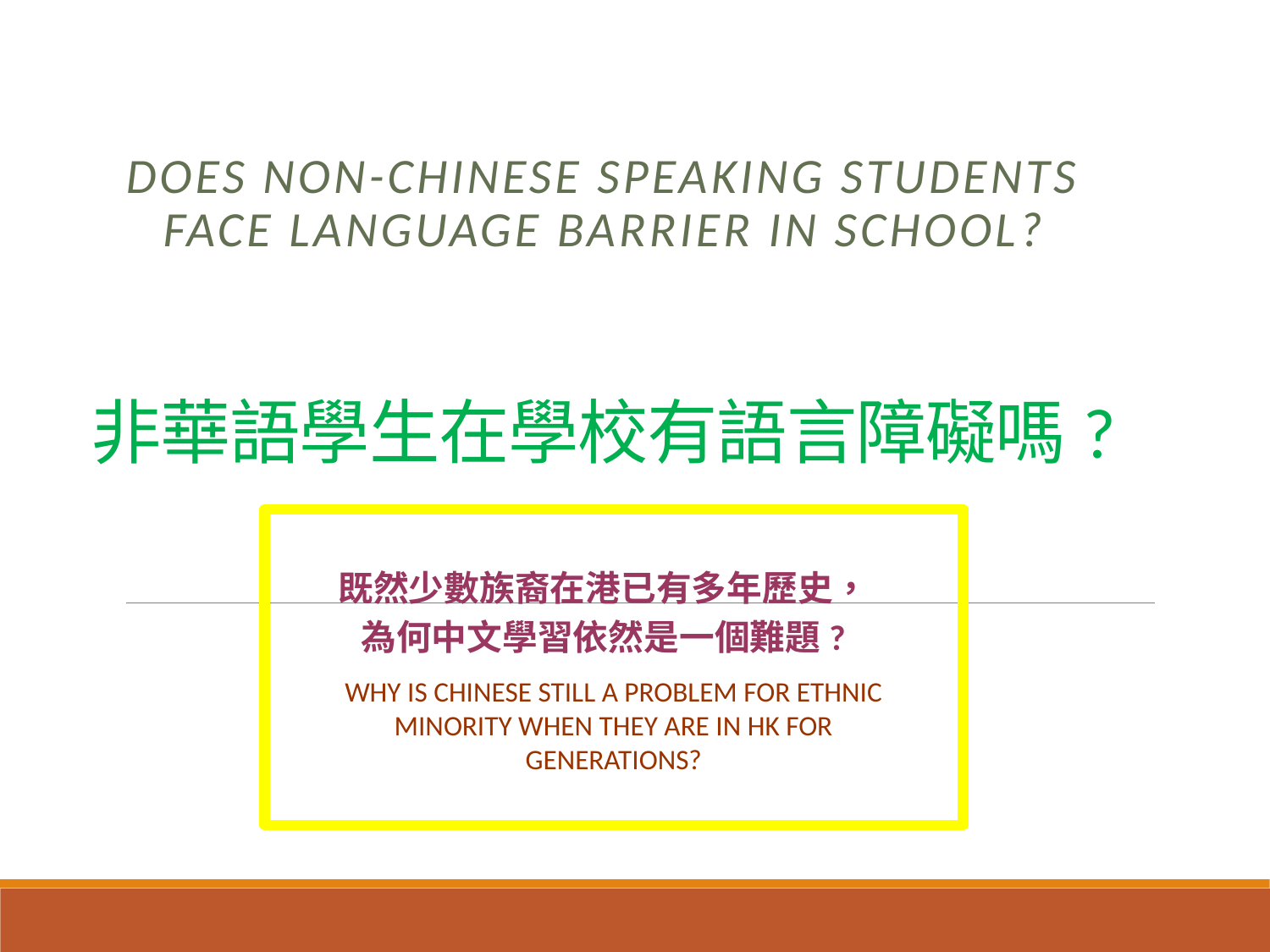

Does Non-Chinese speaking students face language barrier in school?
# 非華語學生在學校有語言障礙嗎?

既然少數族裔在港已有多年歷史，
為何中文學習依然是一個難題?
Why is Chinese still a problem for ethnic minority when they are in hK for generations?